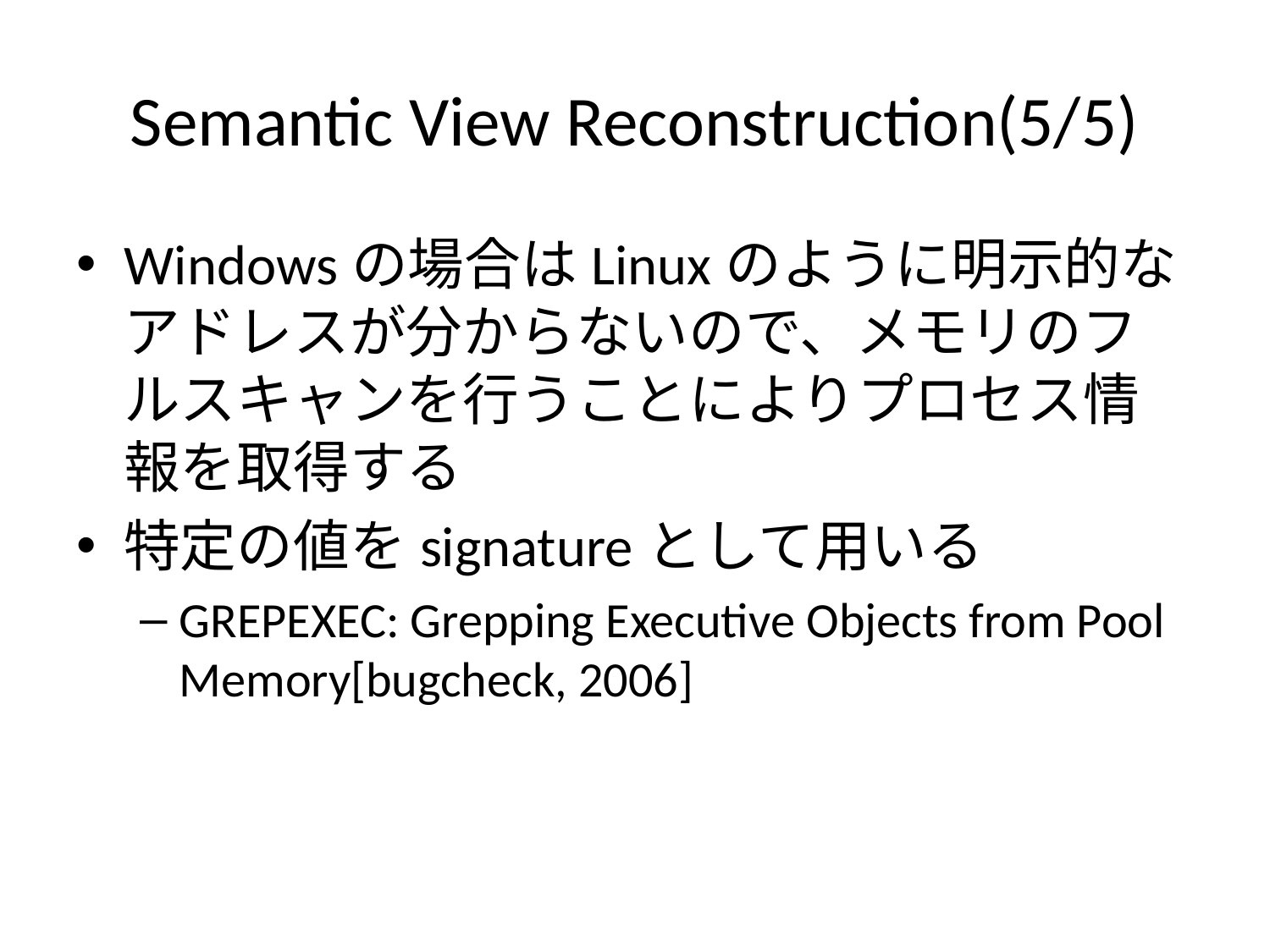

# Semantic View Reconstruction(5/5)
Windowsの場合はLinuxのように明示的なアドレスが分からないので、メモリのフルスキャンを行うことによりプロセス情報を取得する
特定の値をsignatureとして用いる
GREPEXEC: Grepping Executive Objects from Pool Memory[bugcheck, 2006]